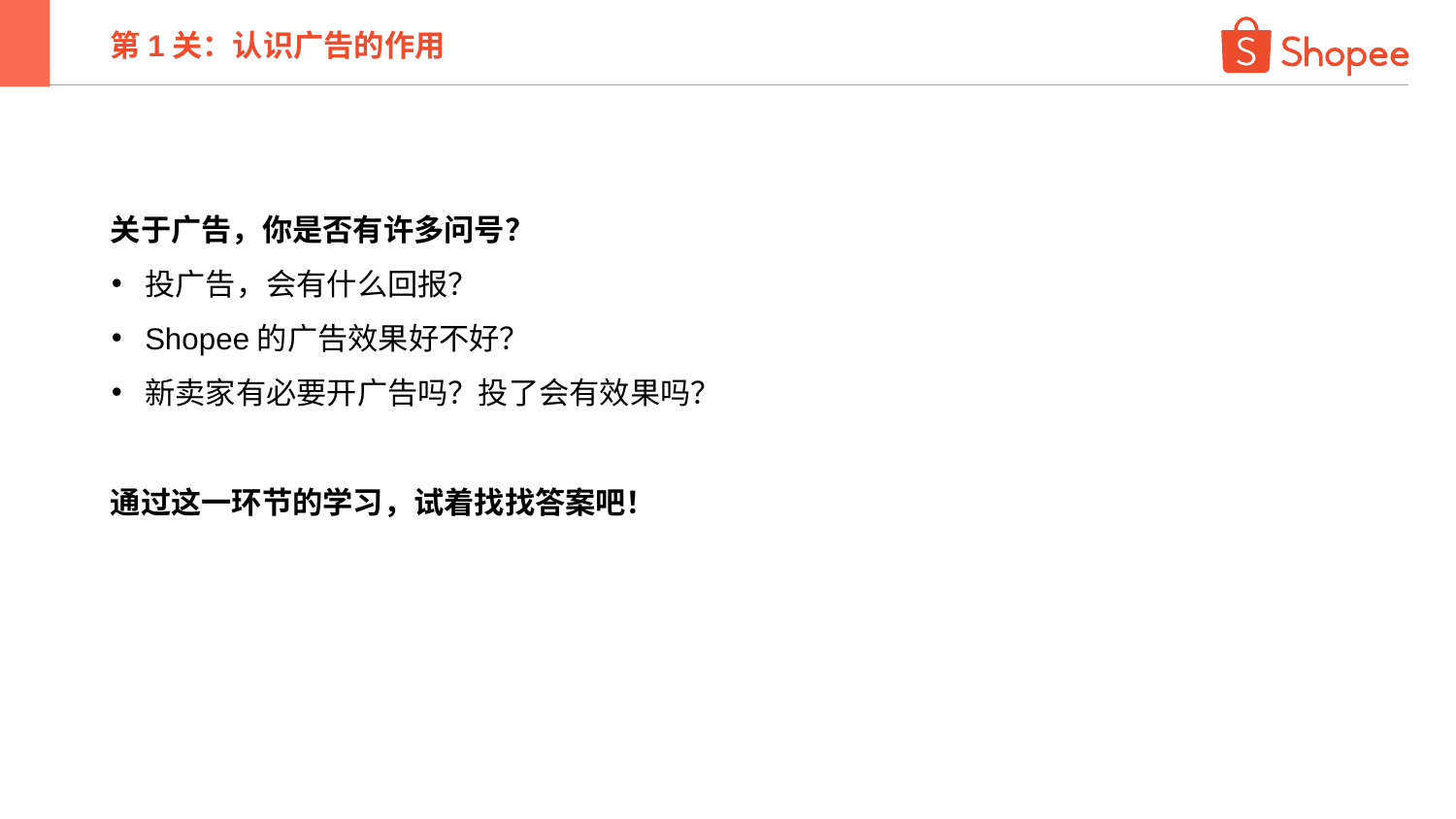

第1关：认识广告的作用
关于广告，你是否有许多问号？
投广告，会有什么回报？
Shopee的广告效果好不好？
新卖家有必要开广告吗？投了会有效果吗？

通过这一环节的学习，试着找找答案吧！

4